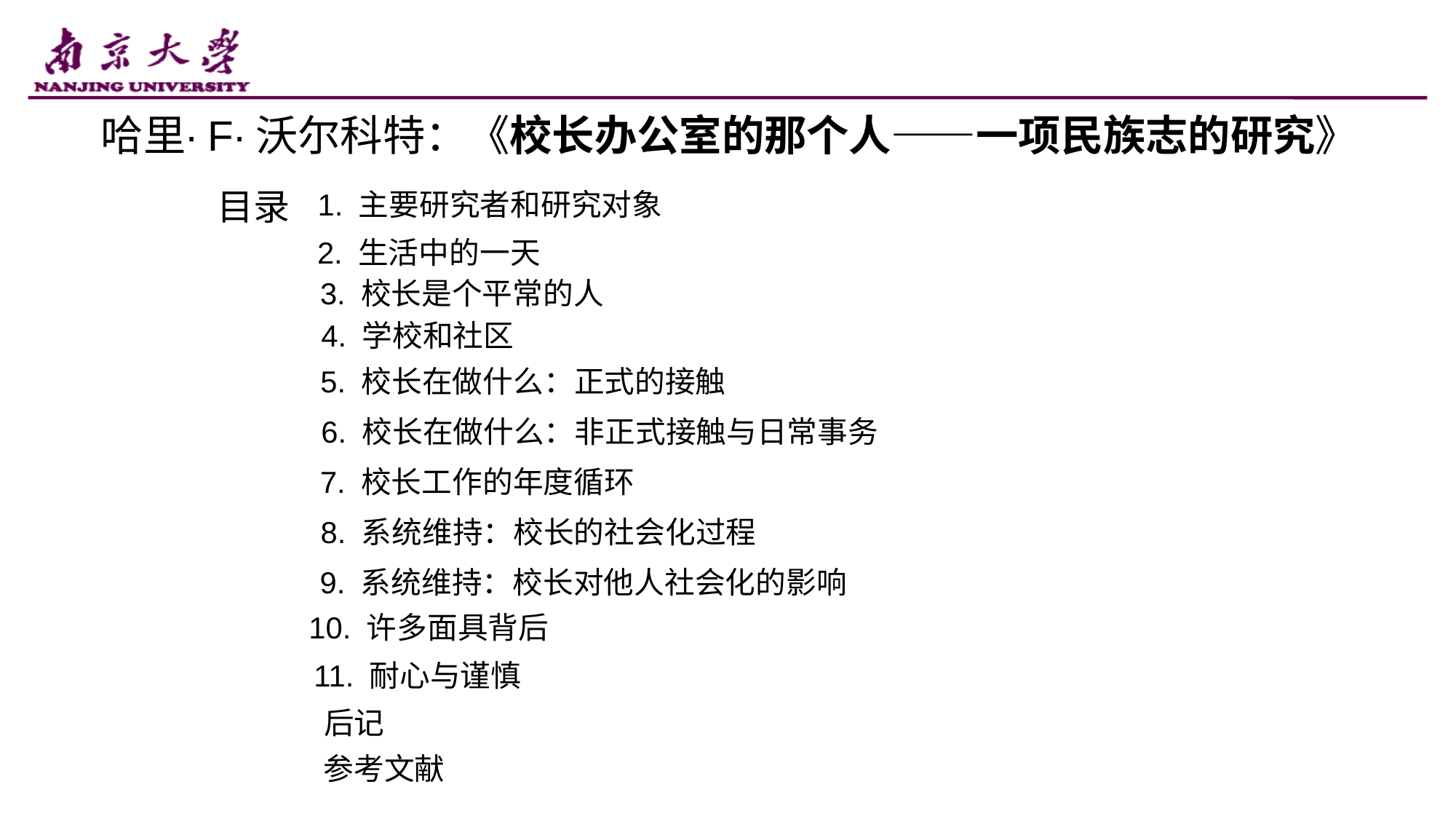

哈里∙F∙沃尔科特：《校长办公室的那个人——一项民族志的研究》
目录
1. 主要研究者和研究对象
2. 生活中的一天
3. 校长是个平常的人
4. 学校和社区
5. 校长在做什么：正式的接触
6. 校长在做什么：非正式接触与日常事务
7. 校长工作的年度循环
8. 系统维持：校长的社会化过程
9. 系统维持：校长对他人社会化的影响
10. 许多面具背后
11. 耐心与谨慎
后记
参考文献